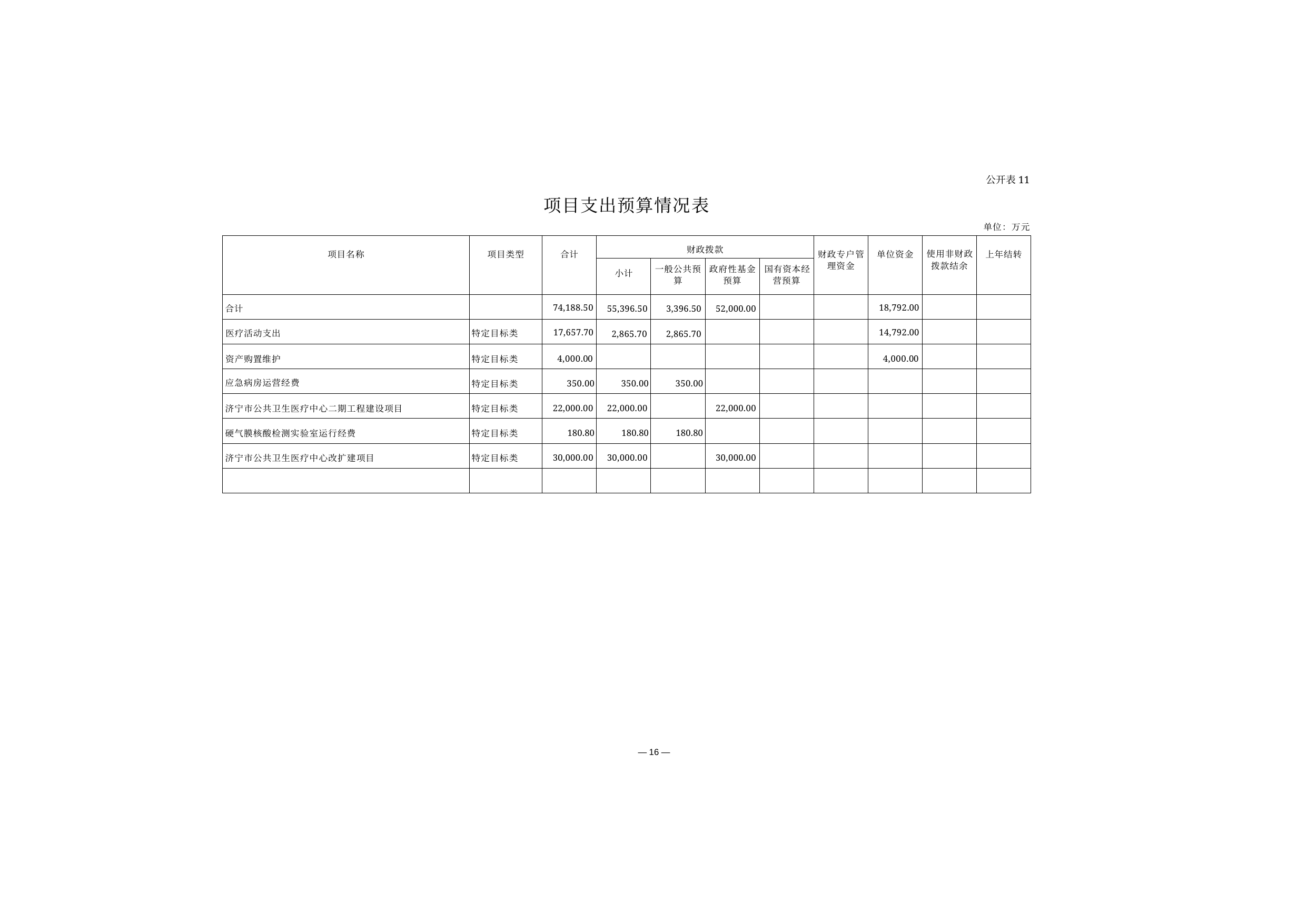

公开表11
项目支出预算情况表

单位：万元
| 项目名称 | 项目类型 | 合计 | 财政拨款 |  |  |  | 财政专户管 理资金 | 单位资金 | 使用非财政 拨款结余 | 上年结转 |
| --- | --- | --- | --- | --- | --- | --- | --- | --- | --- | --- |
|  |  |  | 小计 | 一般公共预 算 | 政府性基金 预算 | 国有资本经 营预算 |  |  |  |  |
| 合计 |  | 74,188.50 | 55,396.50 | 3,396.50 | 52,000.00 |  |  | 18,792.00 |  |  |
| 医疗活动支出 | 特定目标类 | 17,657.70 | 2,865.70 | 2,865.70 |  |  |  | 14,792.00 |  |  |
| 资产购置维护 | 特定目标类 | 4,000.00 |  |  |  |  |  | 4,000.00 |  |  |
| 应急病房运营经费 | 特定目标类 | 350.00 | 350.00 | 350.00 |  |  |  |  |  |  |
| 济宁市公共卫生医疗中心二期工程建设项目 | 特定目标类 | 22,000.00 | 22,000.00 |  | 22,000.00 |  |  |  |  |  |
| 硬气膜核酸检测实验室运行经费 | 特定目标类 | 180.80 | 180.80 | 180.80 |  |  |  |  |  |  |
| 济宁市公共卫生医疗中心改扩建项目 | 特定目标类 | 30,000.00 | 30,000.00 |  | 30,000.00 |  |  |  |  |  |
|  |  |  |  |  |  |  |  |  |  |  |

— 16 —